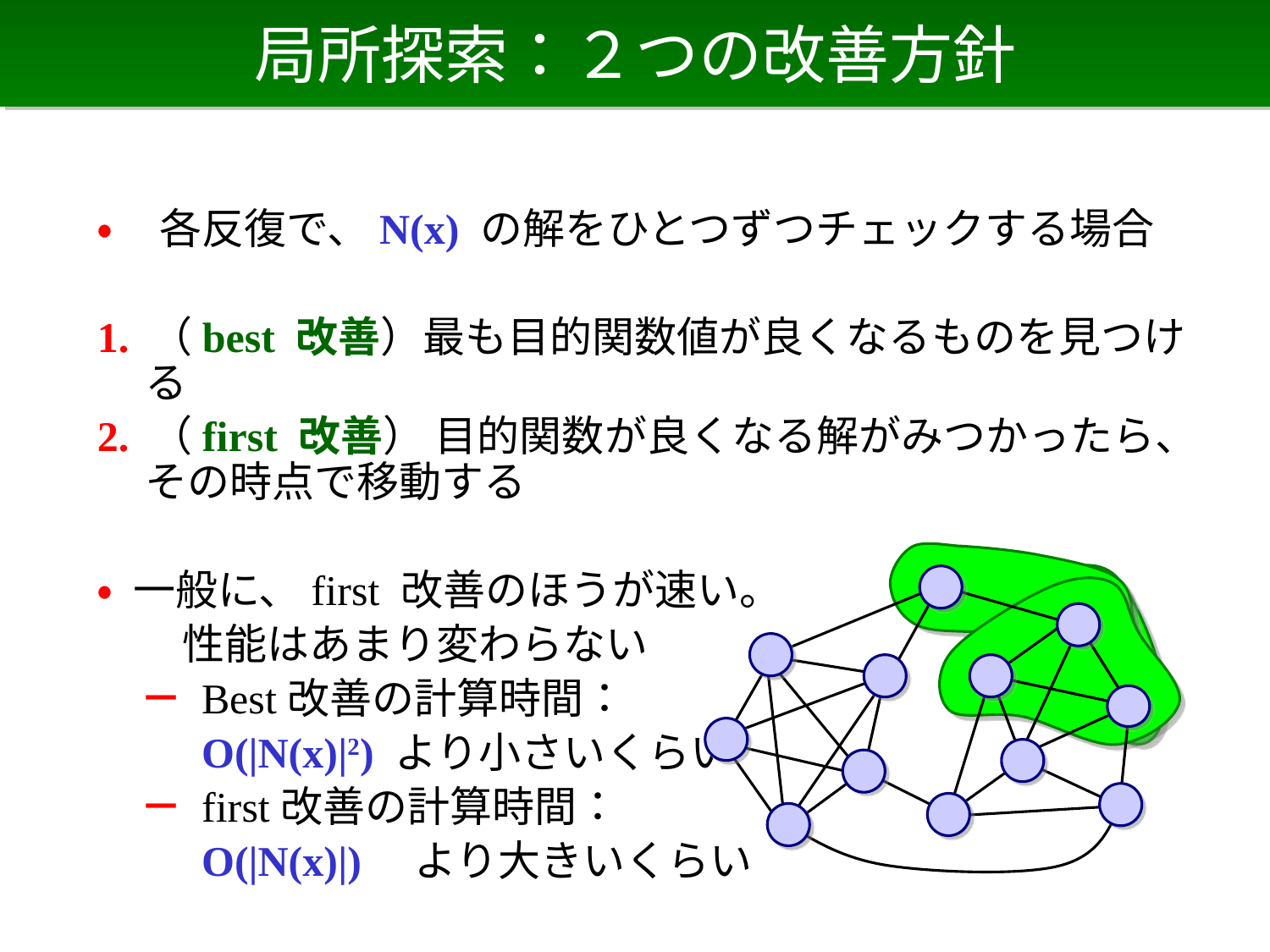

# 局所探索：２つの改善方針
• 各反復で、N(x) の解をひとつずつチェックする場合

1. （best 改善）最も目的関数値が良くなるものを見つける
2. （first 改善） 目的関数が良くなる解がみつかったら、その時点で移動する

• 一般に、first 改善のほうが速い。
　　性能はあまり変わらない
　－ Best改善の計算時間：
　　 O(|N(x)|2) より小さいくらい
　－ first改善の計算時間：
　　 O(|N(x)|)　より大きいくらい